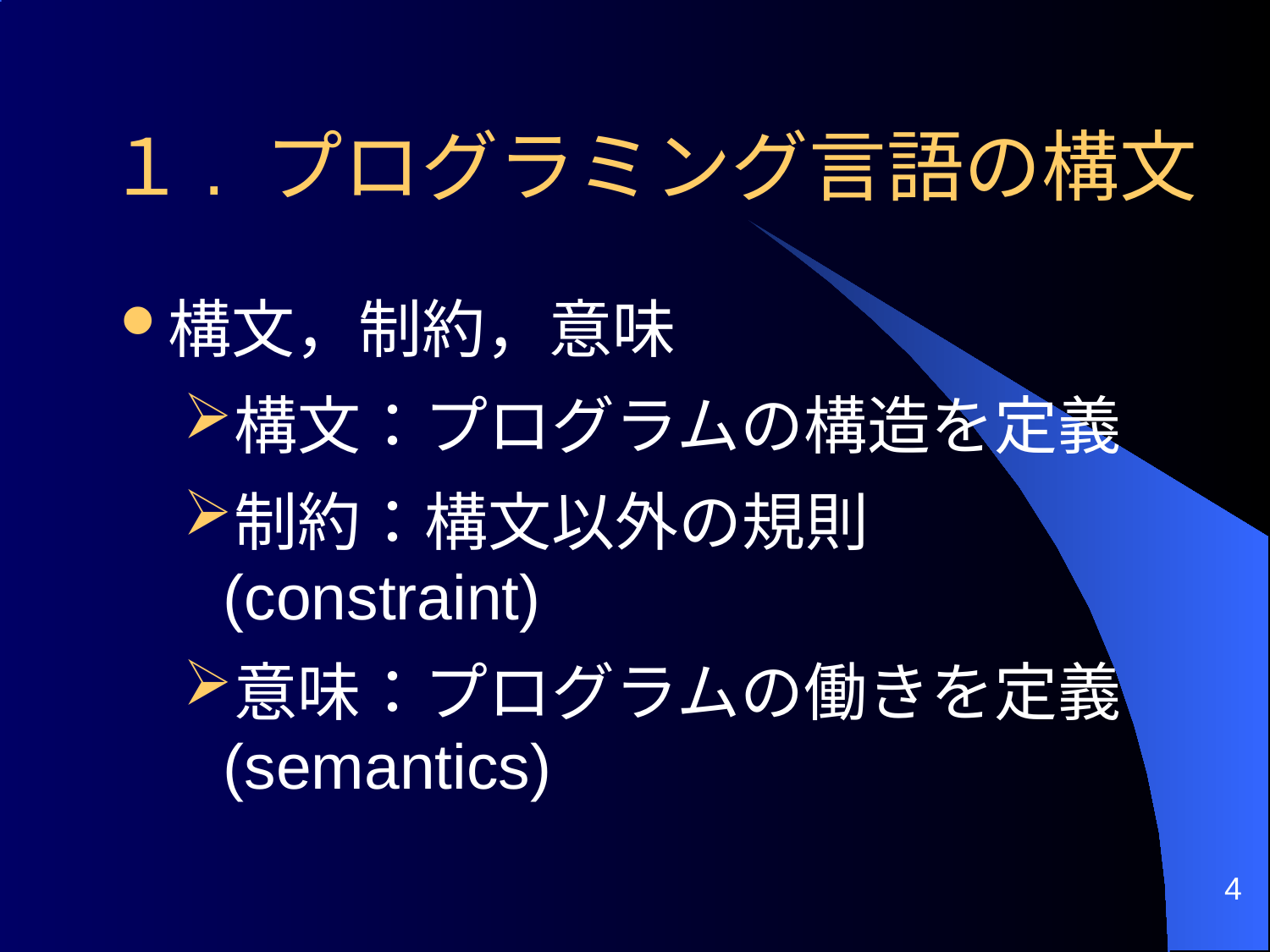

# １. プログラミング言語の構文
構文，制約，意味
構文：プログラムの構造を定義
制約：構文以外の規則
	(constraint)
意味：プログラムの働きを定義
	(semantics)
4